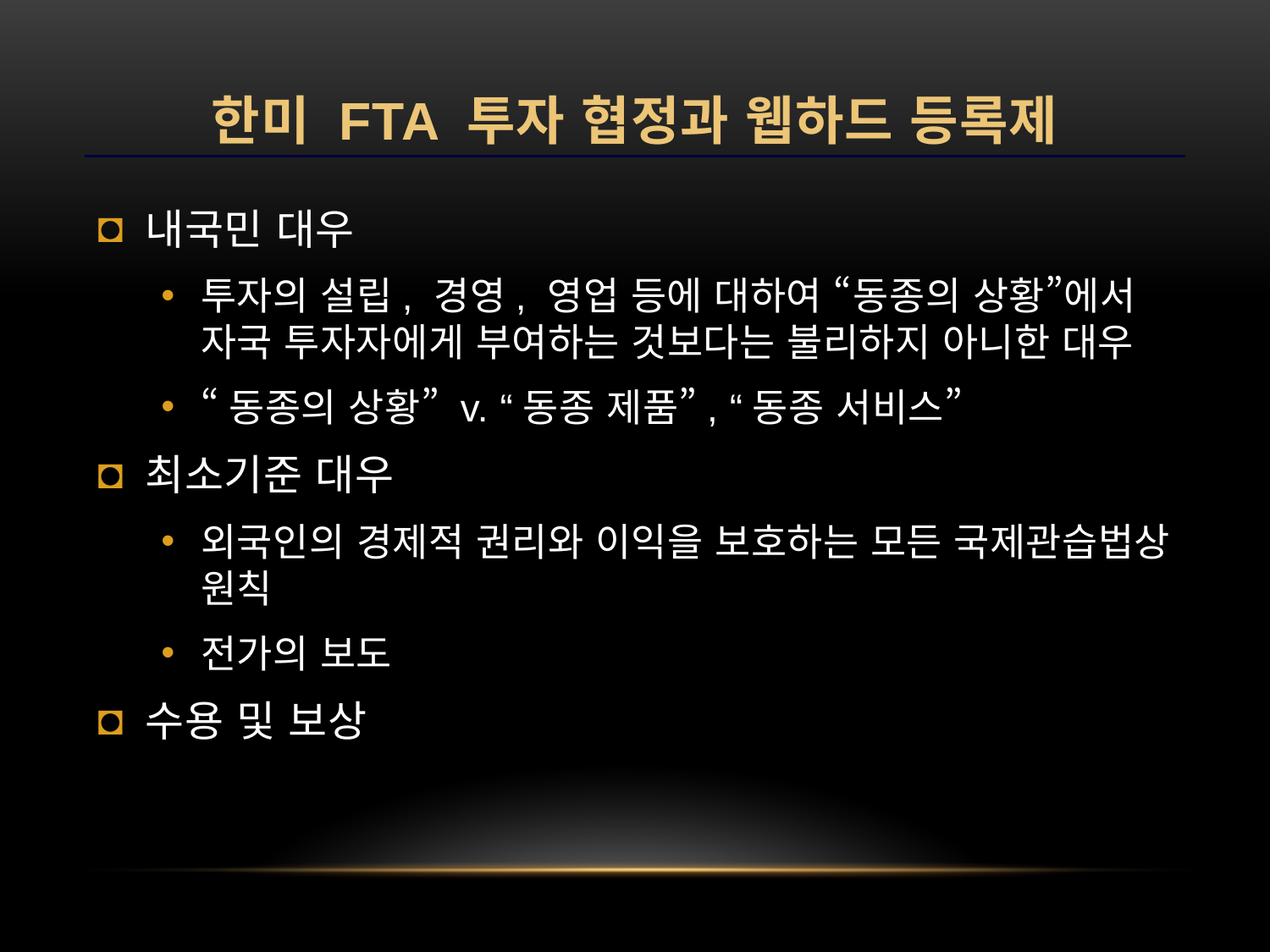

# 한미 FTA 투자 협정과 웹하드 등록제
내국민 대우
투자의 설립, 경영, 영업 등에 대하여 “동종의 상황”에서 자국 투자자에게 부여하는 것보다는 불리하지 아니한 대우
“동종의 상황” v. “동종 제품”, “동종 서비스”
최소기준 대우
외국인의 경제적 권리와 이익을 보호하는 모든 국제관습법상 원칙
전가의 보도
수용 및 보상